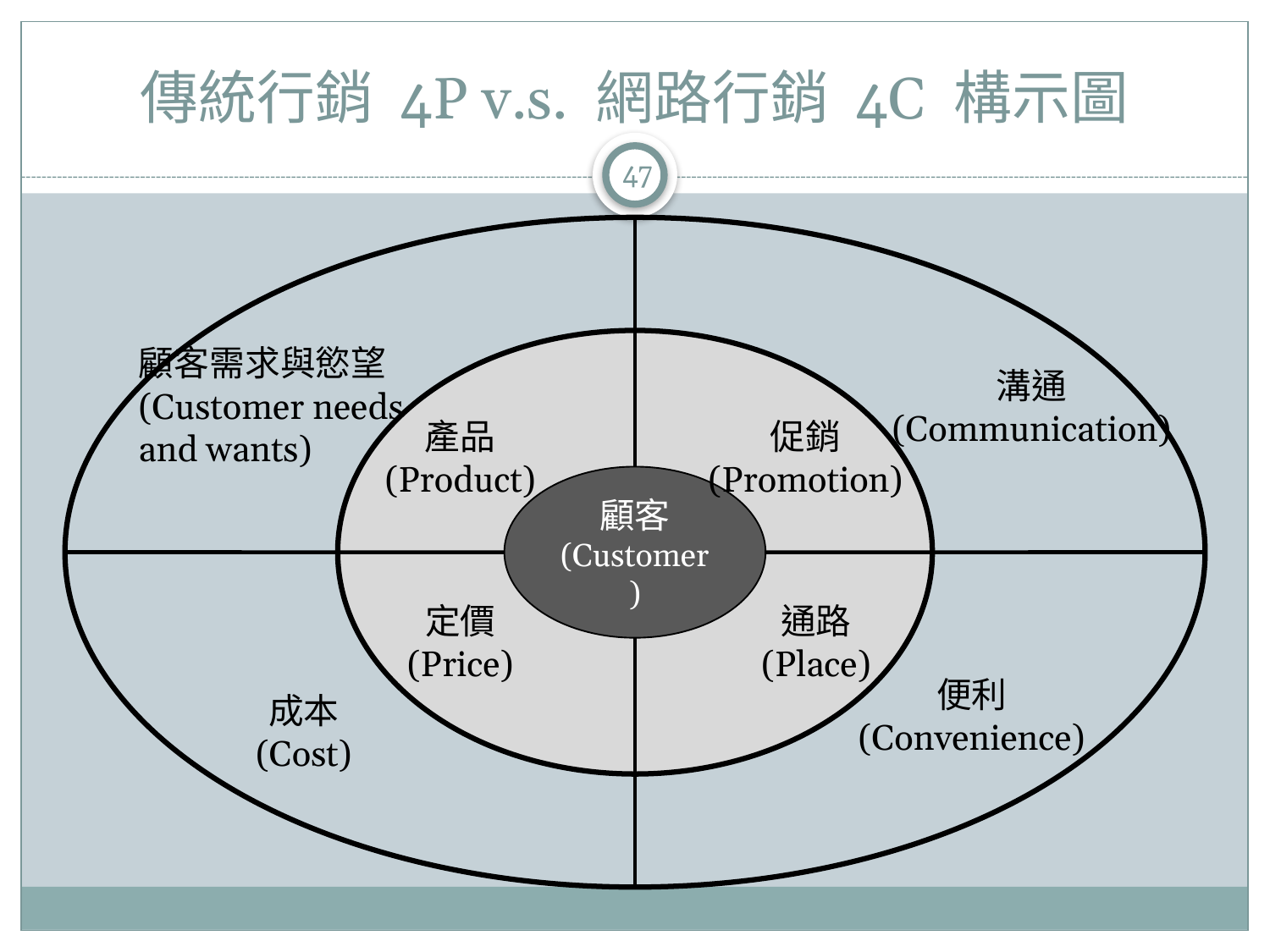

# 傳統行銷 4P v.s. 網路行銷 4C 構示圖
47

顧客需求與慾望
(Customer needs
and wants)
溝通
(Communication)
促銷
(Promotion)
產品
(Product)
顧客
(Customer)
定價
(Price)
通路
(Place)
便利
(Convenience)
成本
(Cost)